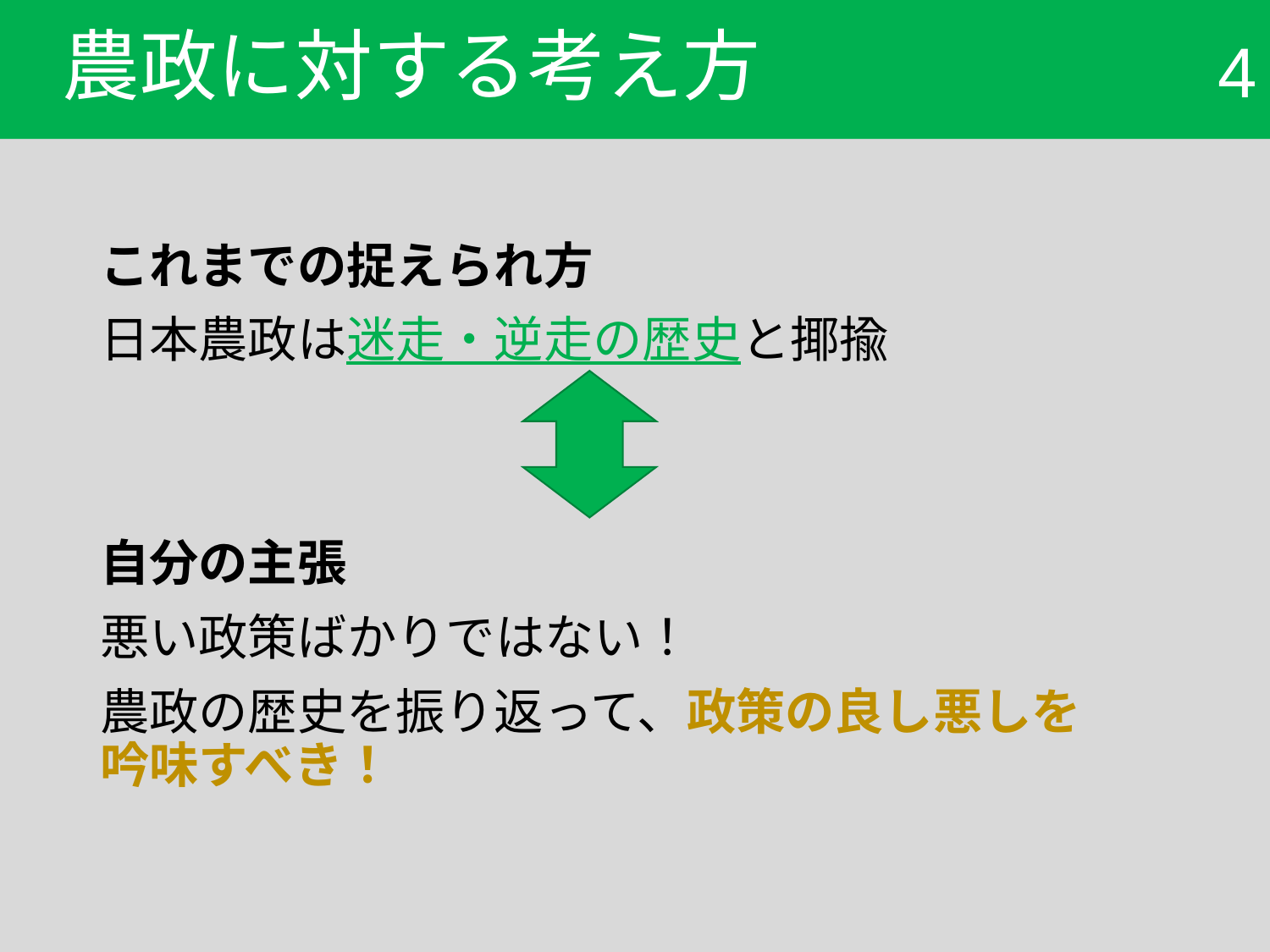

# 農政に対する考え方
4
これまでの捉えられ方
日本農政は迷走・逆走の歴史と揶揄

自分の主張
悪い政策ばかりではない！
農政の歴史を振り返って、政策の良し悪しを　吟味すべき！